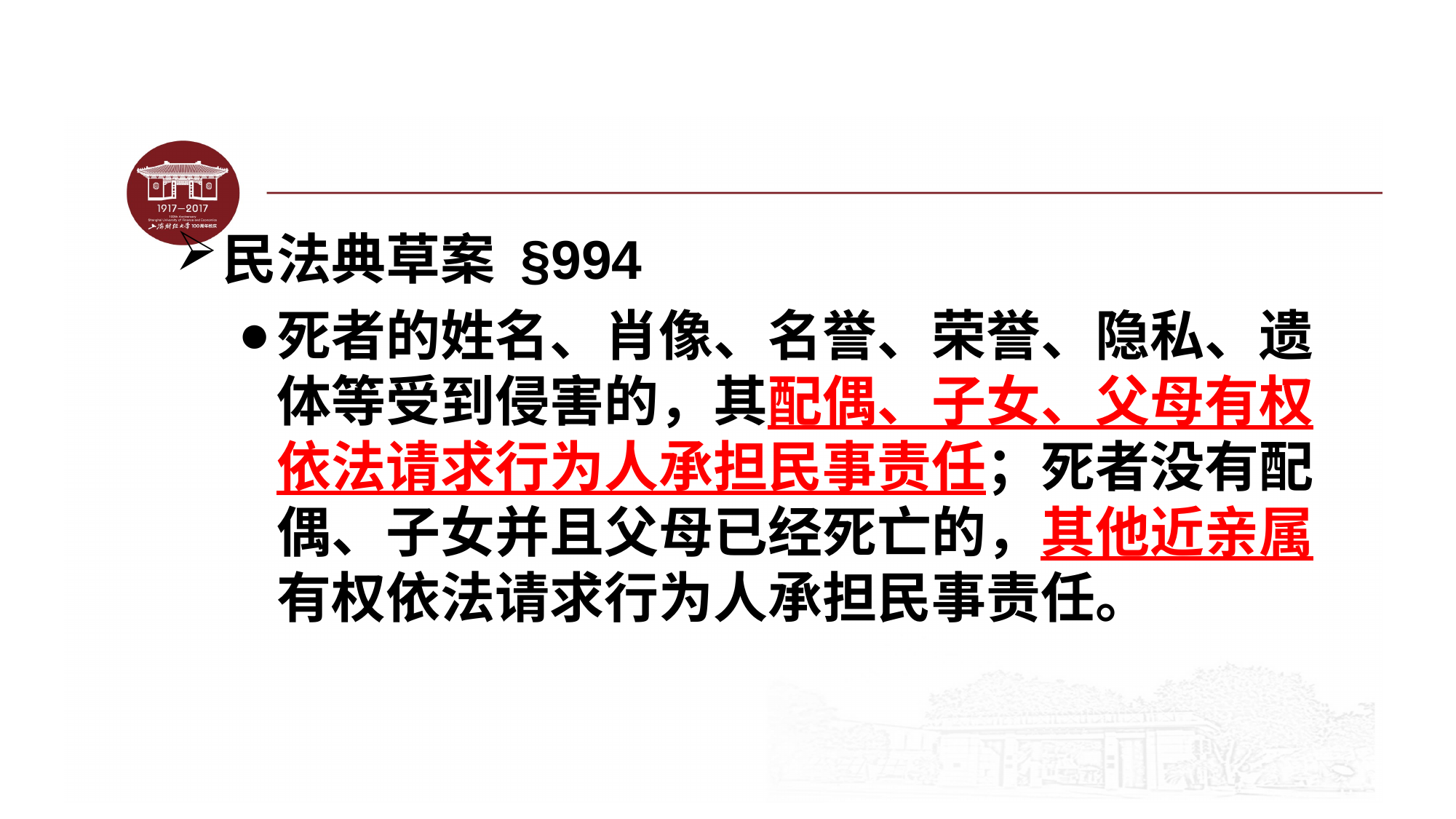

#
民法典草案 §994
死者的姓名、肖像、名誉、荣誉、隐私、遗体等受到侵害的，其配偶、子女、父母有权依法请求行为人承担民事责任；死者没有配偶、子女并且父母已经死亡的，其他近亲属有权依法请求行为人承担民事责任。